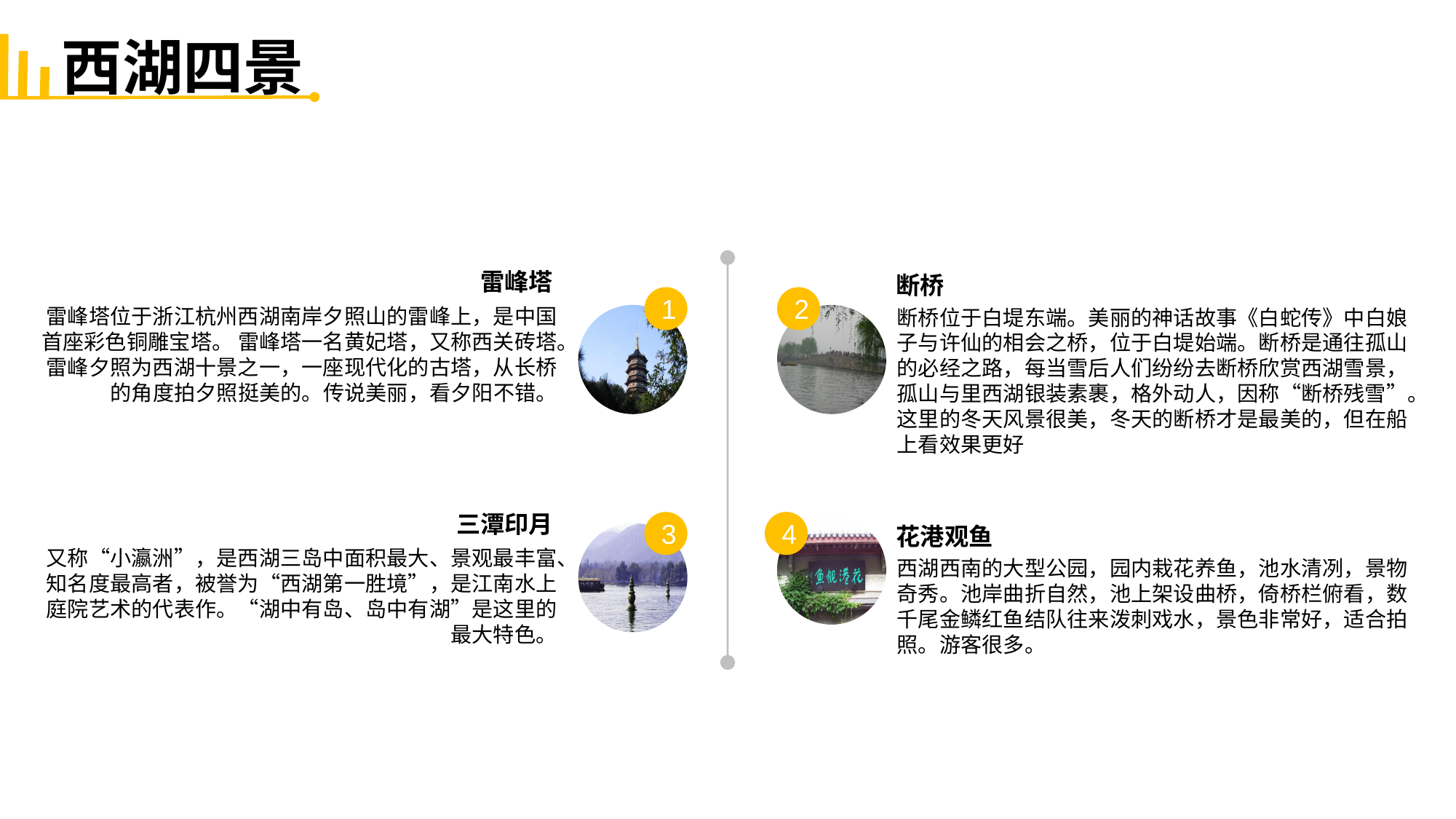

西湖四景
雷峰塔
断桥
1
2
雷峰塔位于浙江杭州西湖南岸夕照山的雷峰上，是中国首座彩色铜雕宝塔。 雷峰塔一名黄妃塔，又称西关砖塔。雷峰夕照为西湖十景之一，一座现代化的古塔，从长桥的角度拍夕照挺美的。传说美丽，看夕阳不错。
断桥位于白堤东端。美丽的神话故事《白蛇传》中白娘子与许仙的相会之桥，位于白堤始端。断桥是通往孤山的必经之路，每当雪后人们纷纷去断桥欣赏西湖雪景，孤山与里西湖银装素裹，格外动人，因称“断桥残雪”。这里的冬天风景很美，冬天的断桥才是最美的，但在船上看效果更好

三潭印月
3
4

花港观鱼

又称“小瀛洲”，是西湖三岛中面积最大、景观最丰富、知名度最高者，被誉为“西湖第一胜境”，是江南水上庭院艺术的代表作。“湖中有岛、岛中有湖”是这里的最大特色。

西湖西南的大型公园，园内栽花养鱼，池水清冽，景物奇秀。池岸曲折自然，池上架设曲桥，倚桥栏俯看，数千尾金鳞红鱼结队往来泼刺戏水，景色非常好，适合拍照。游客很多。